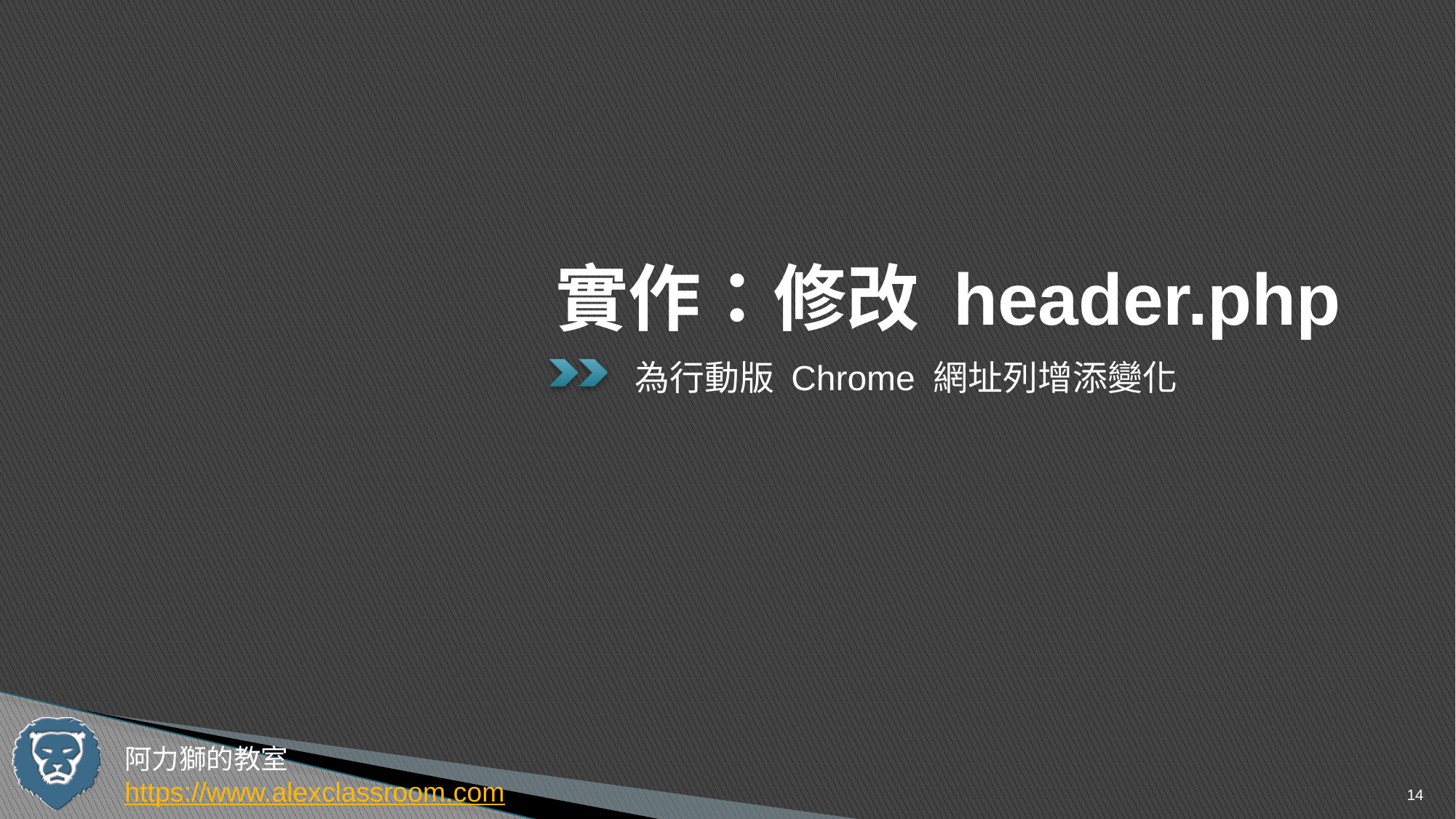

# 實作：修改 header.php
為行動版 Chrome 網址列增添變化
14